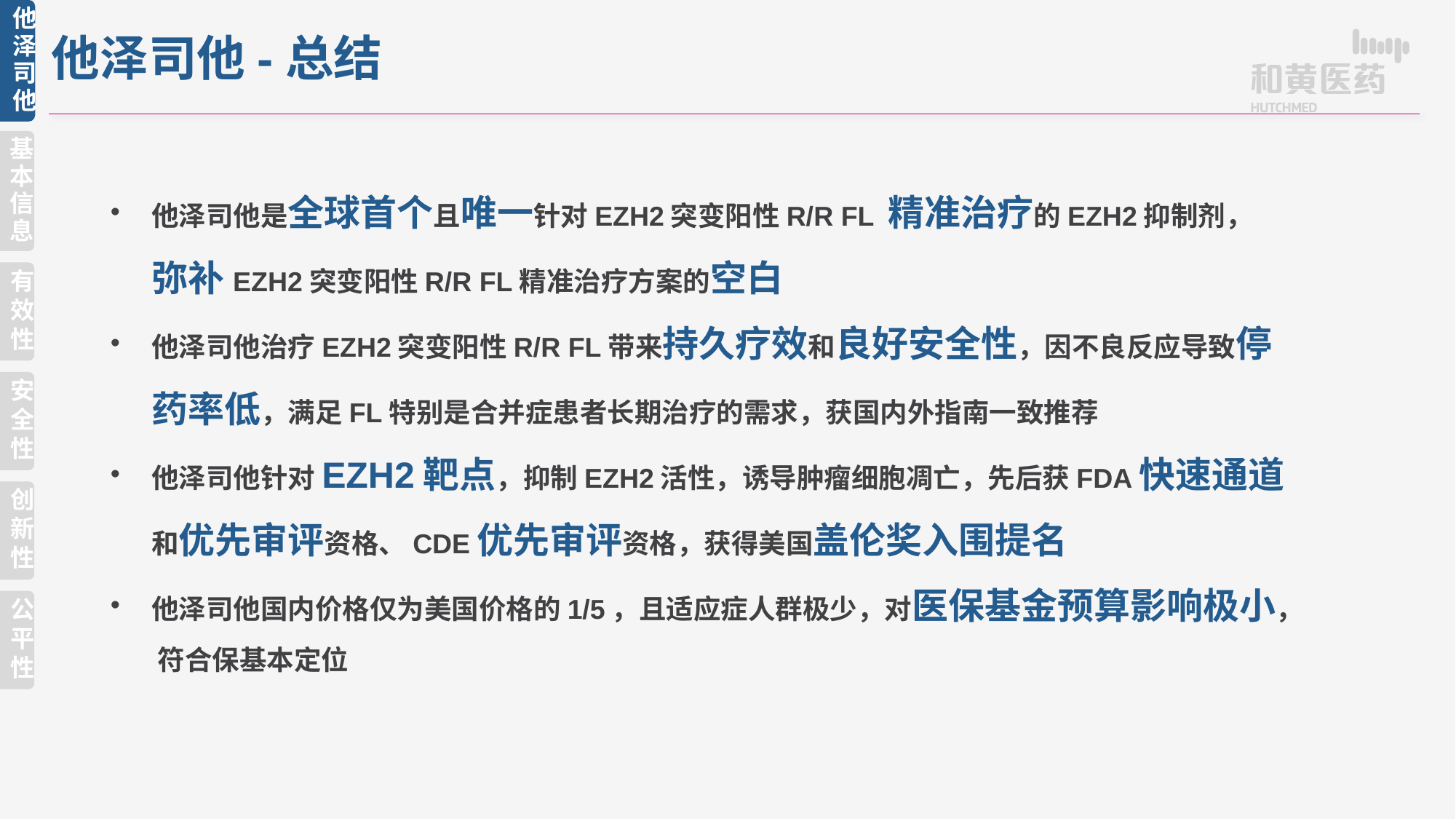

他泽司他-总结
他泽司他

基本信息

他泽司他是全球首个且唯一针对EZH2突变阳性R/R FL 精准治疗的EZH2抑制剂，      弥补EZH2突变阳性R/R FL精准治疗方案的空白
他泽司他治疗EZH2突变阳性R/R FL带来持久疗效和良好安全性，因不良反应导致停药率低，满足FL特别是合并症患者长期治疗的需求，获国内外指南一致推荐
他泽司他针对EZH2靶点，抑制EZH2活性，诱导肿瘤细胞凋亡，先后获FDA快速通道和优先审评资格、CDE优先审评资格，获得美国盖伦奖入围提名
他泽司他国内价格仅为美国价格的1/5，且适应症人群极少，对医保基金预算影响极小， 符合保基本定位
有效性

安全性

创新性

公平性